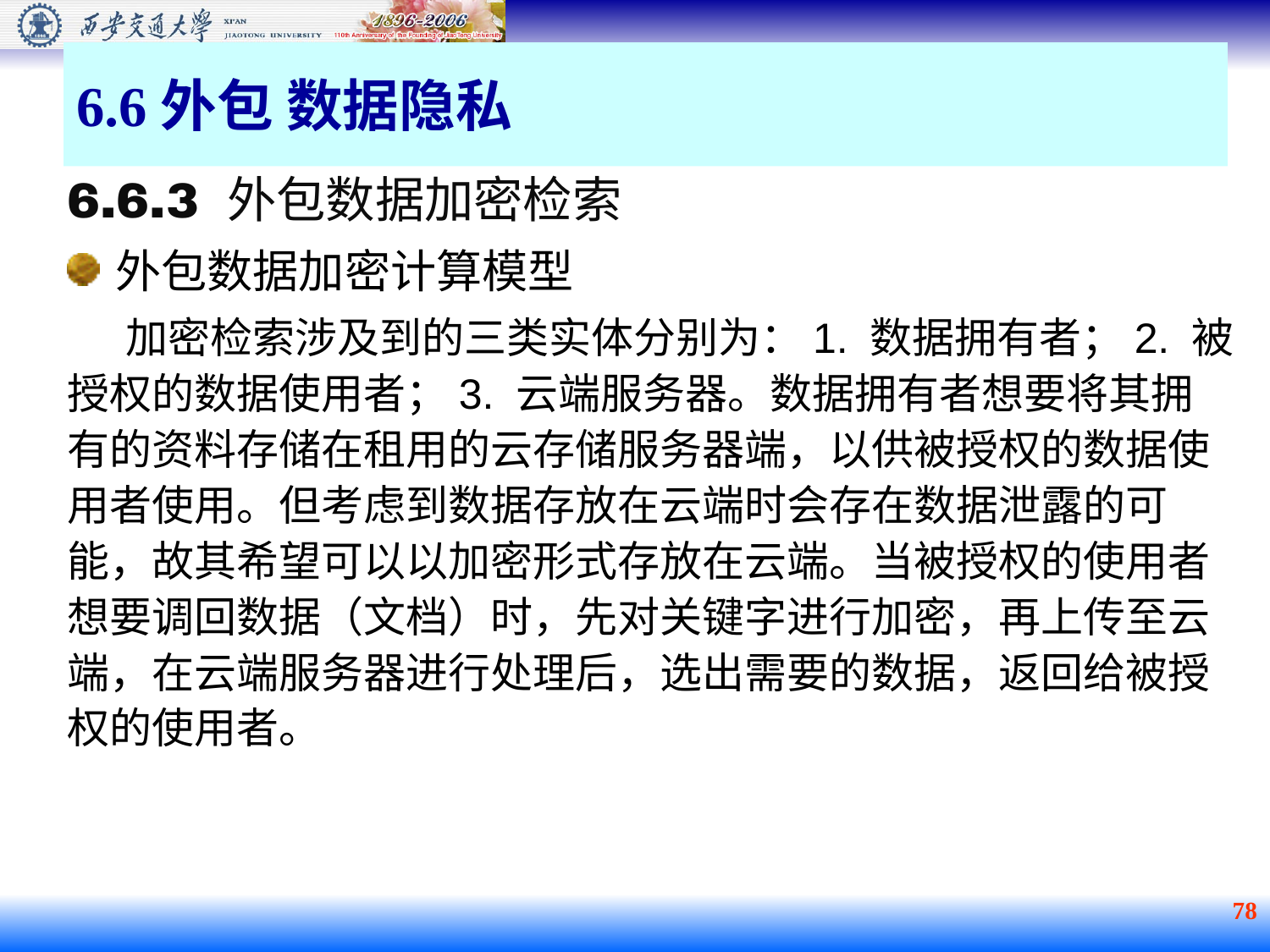

6.6外包 数据隐私

6.6.3 外包数据加密检索
外包数据加密计算模型
     加密检索涉及到的三类实体分别为：1. 数据拥有者；2. 被授权的数据使用者；3. 云端服务器。数据拥有者想要将其拥有的资料存储在租用的云存储服务器端，以供被授权的数据使用者使用。但考虑到数据存放在云端时会存在数据泄露的可能，故其希望可以以加密形式存放在云端。当被授权的使用者想要调回数据（文档）时，先对关键字进行加密，再上传至云端，在云端服务器进行处理后，选出需要的数据，返回给被授权的使用者。
 78